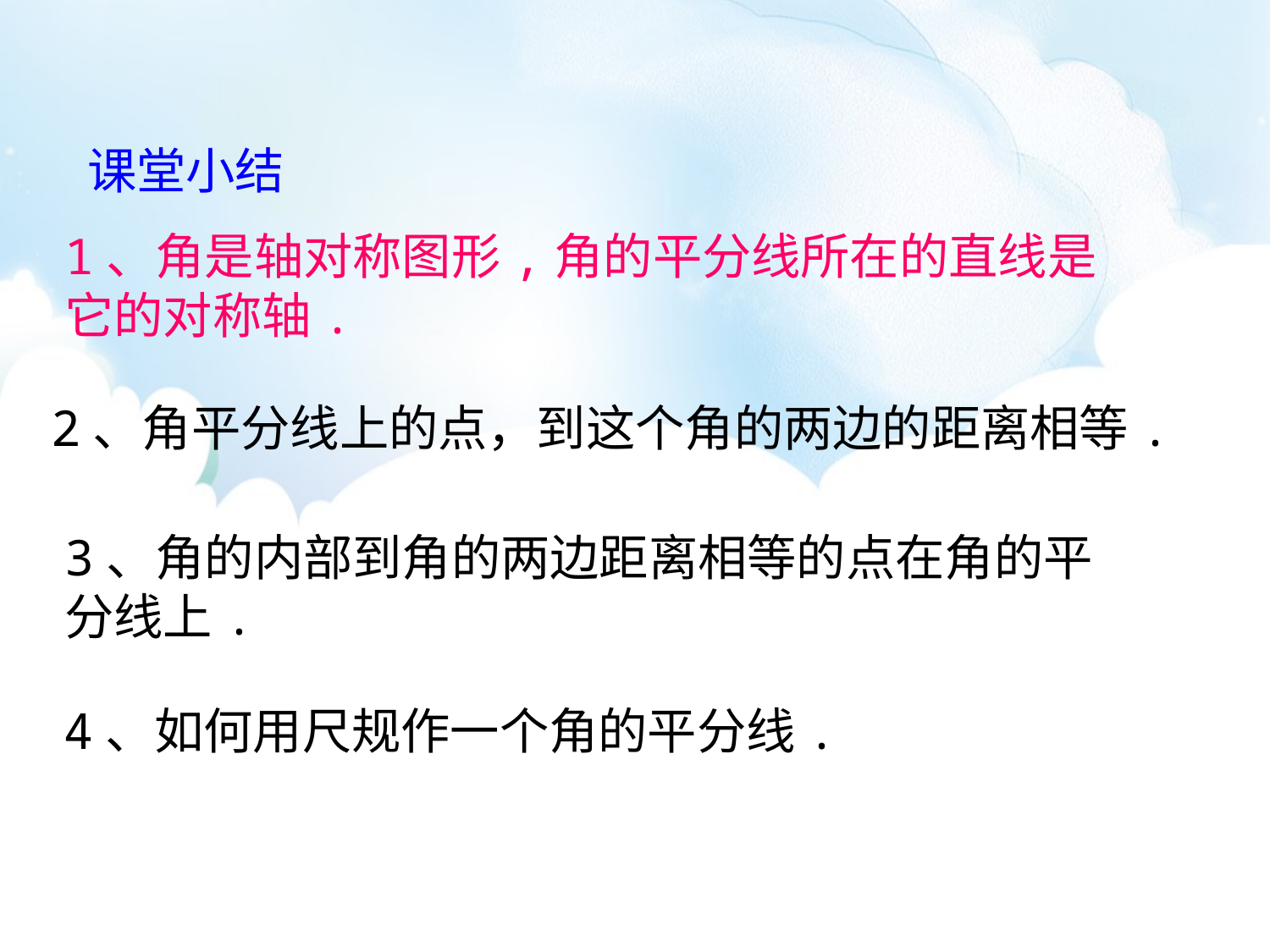

课堂小结
1、角是轴对称图形,角的平分线所在的直线是它的对称轴.
2、角平分线上的点，到这个角的两边的距离相等.
3、角的内部到角的两边距离相等的点在角的平分线上.
4、如何用尺规作一个角的平分线.